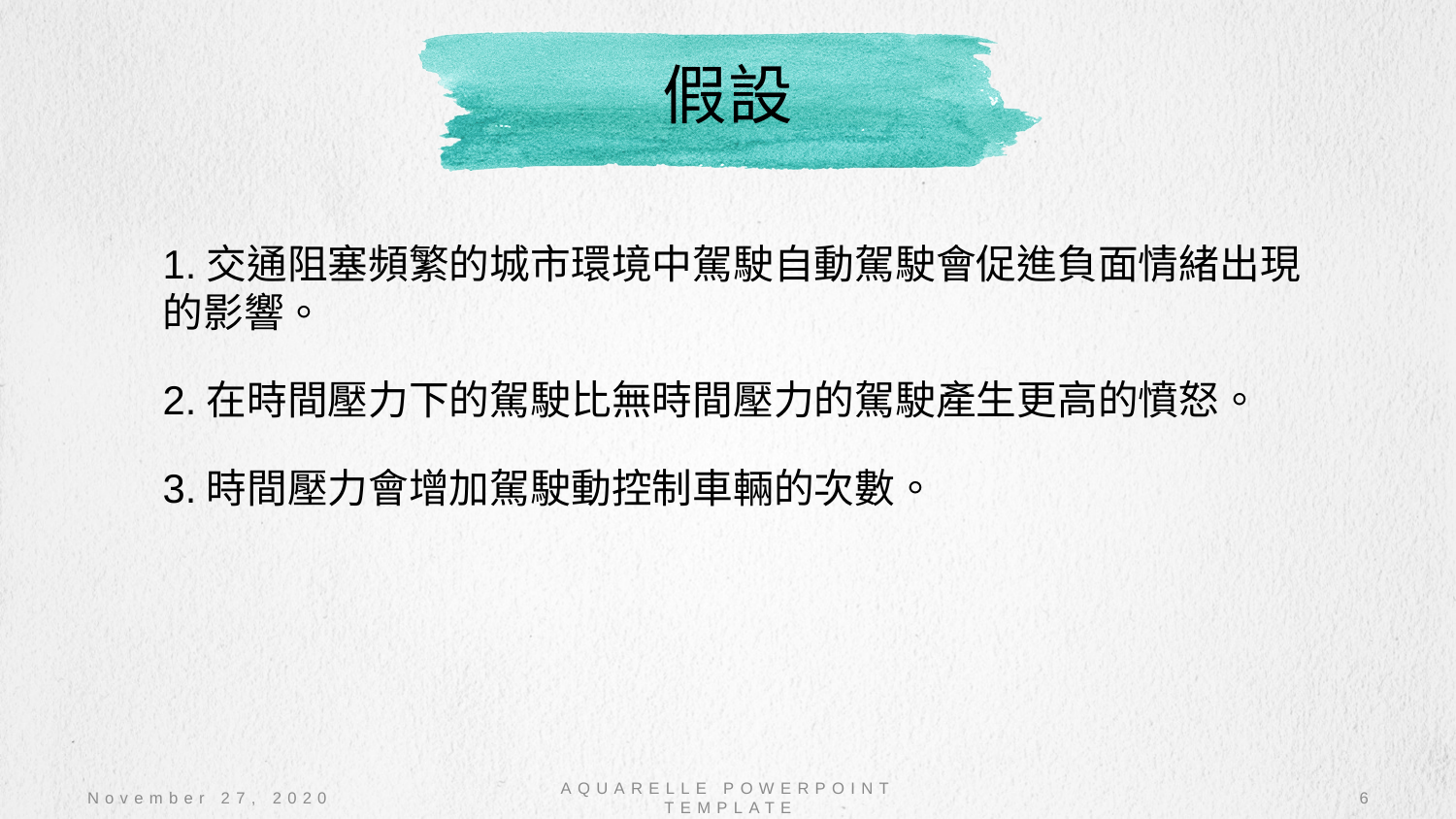

# 假設
1.交通阻塞頻繁的城市環境中駕駛自動駕駛會促進負面情緒出現的影響。
2.在時間壓力下的駕駛比無時間壓力的駕駛產生更高的憤怒。
3.時間壓力會增加駕駛動控制車輛的次數。

November 27, 2020
AQUARELLE POWERPOINT TEMPLATE
6